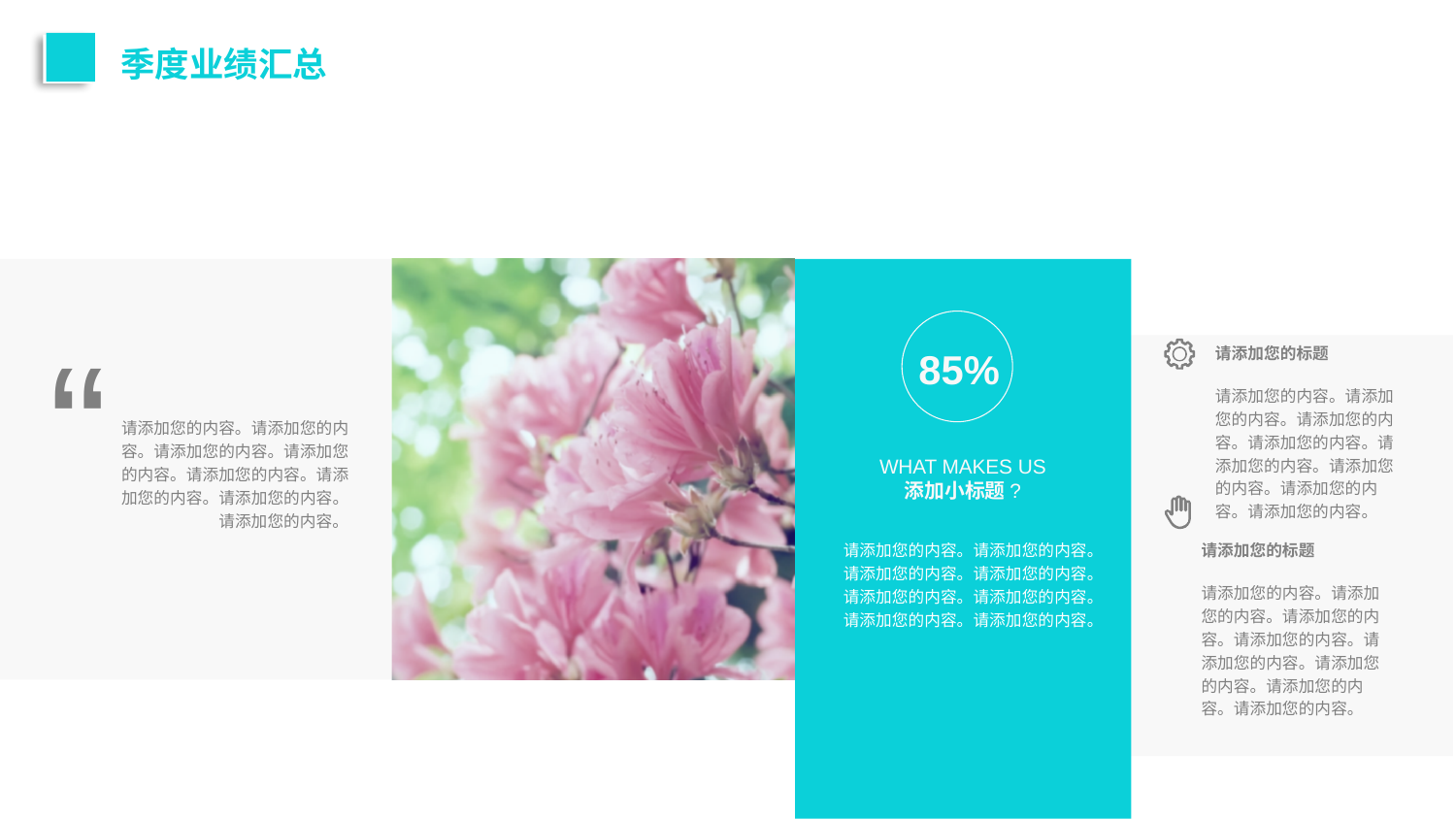

季度业绩汇总

“

请添加您的标题

请添加您的内容。请添加您的内容。请添加您的内容。请添加您的内容。请添加您的内容。请添加您的内容。请添加您的内容。请添加您的内容。
85%
请添加您的内容。请添加您的内容。请添加您的内容。请添加您的内容。请添加您的内容。请添加您的内容。请添加您的内容。请添加您的内容。
WHAT MAKES US
添加小标题?

请添加您的内容。请添加您的内容。请添加您的内容。请添加您的内容。请添加您的内容。请添加您的内容。请添加您的内容。请添加您的内容。
请添加您的标题

请添加您的内容。请添加您的内容。请添加您的内容。请添加您的内容。请添加您的内容。请添加您的内容。请添加您的内容。请添加您的内容。